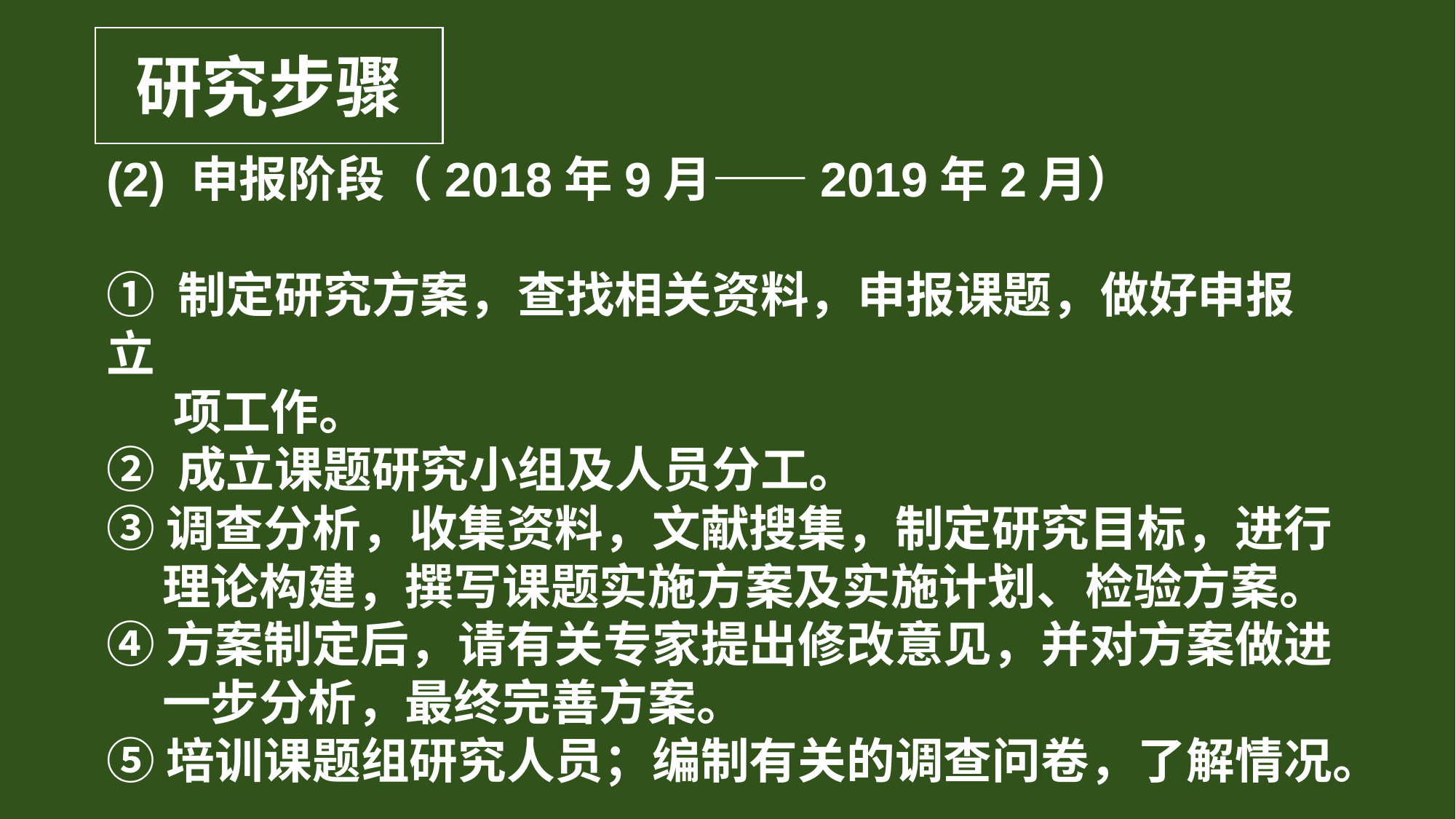

研究步骤
(2) 申报阶段（2018年9月——2019年2月）

① 制定研究方案，查找相关资料，申报课题，做好申报立
     项工作。
② 成立课题研究小组及人员分工。
③调查分析，收集资料，文献搜集，制定研究目标，进行
    理论构建，撰写课题实施方案及实施计划、检验方案。
④方案制定后，请有关专家提出修改意见，并对方案做进
    一步分析，最终完善方案。
⑤培训课题组研究人员；编制有关的调查问卷，了解情况。